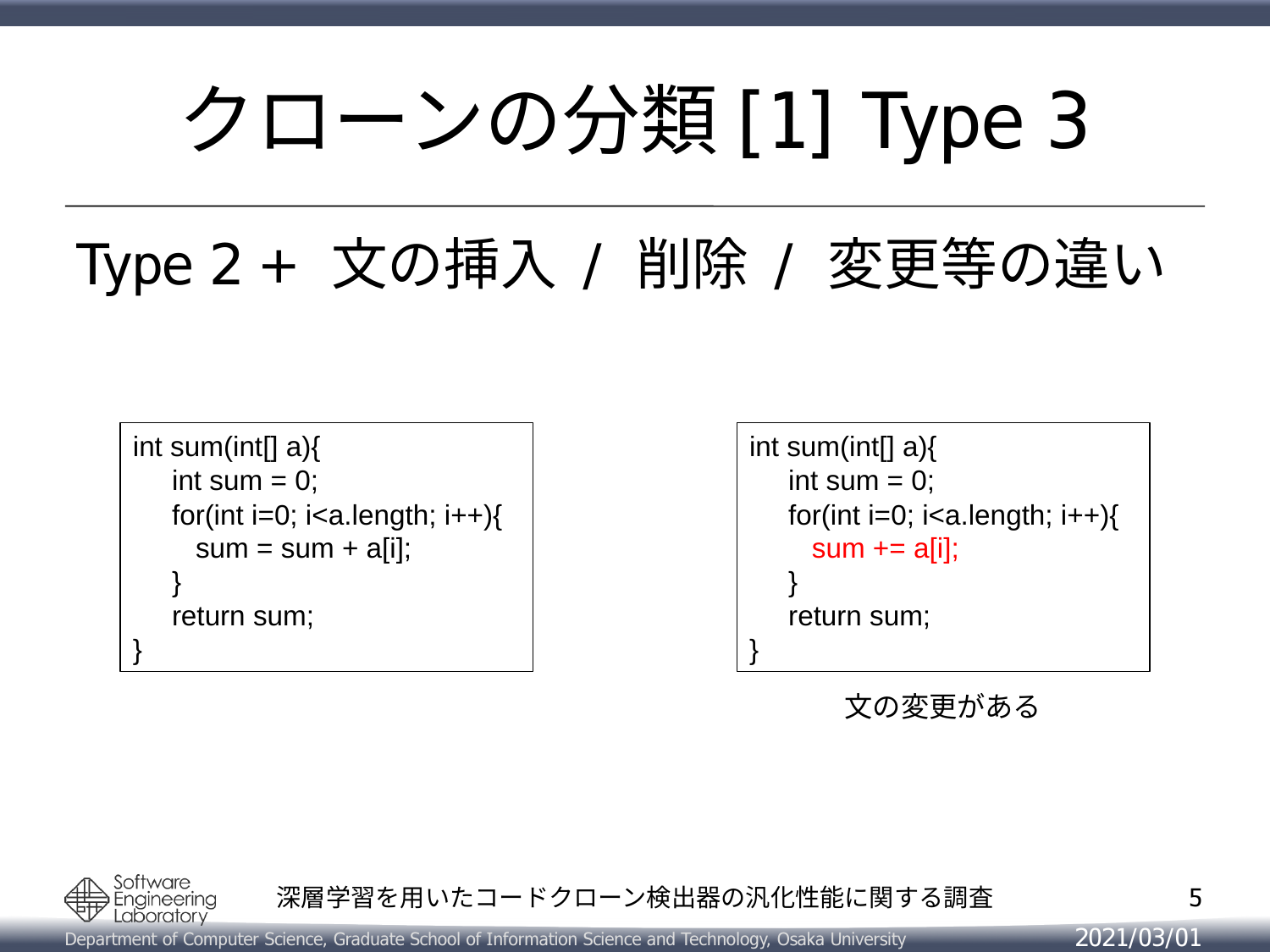

# クローンの分類[1] Type 3
Type 2 + 文の挿入 / 削除 / 変更等の違い
int sum(int[] a){
     int sum = 0;
     for(int i=0; i<a.length; i++){
        sum = sum + a[i];
     }
     return sum;
}
int sum(int[] a){
     int sum = 0;
     for(int i=0; i<a.length; i++){
        sum += a[i];
     }
     return sum;
}
文の変更がある
5
深層学習を用いたコードクローン検出器の汎化性能に関する調査
2021/03/01